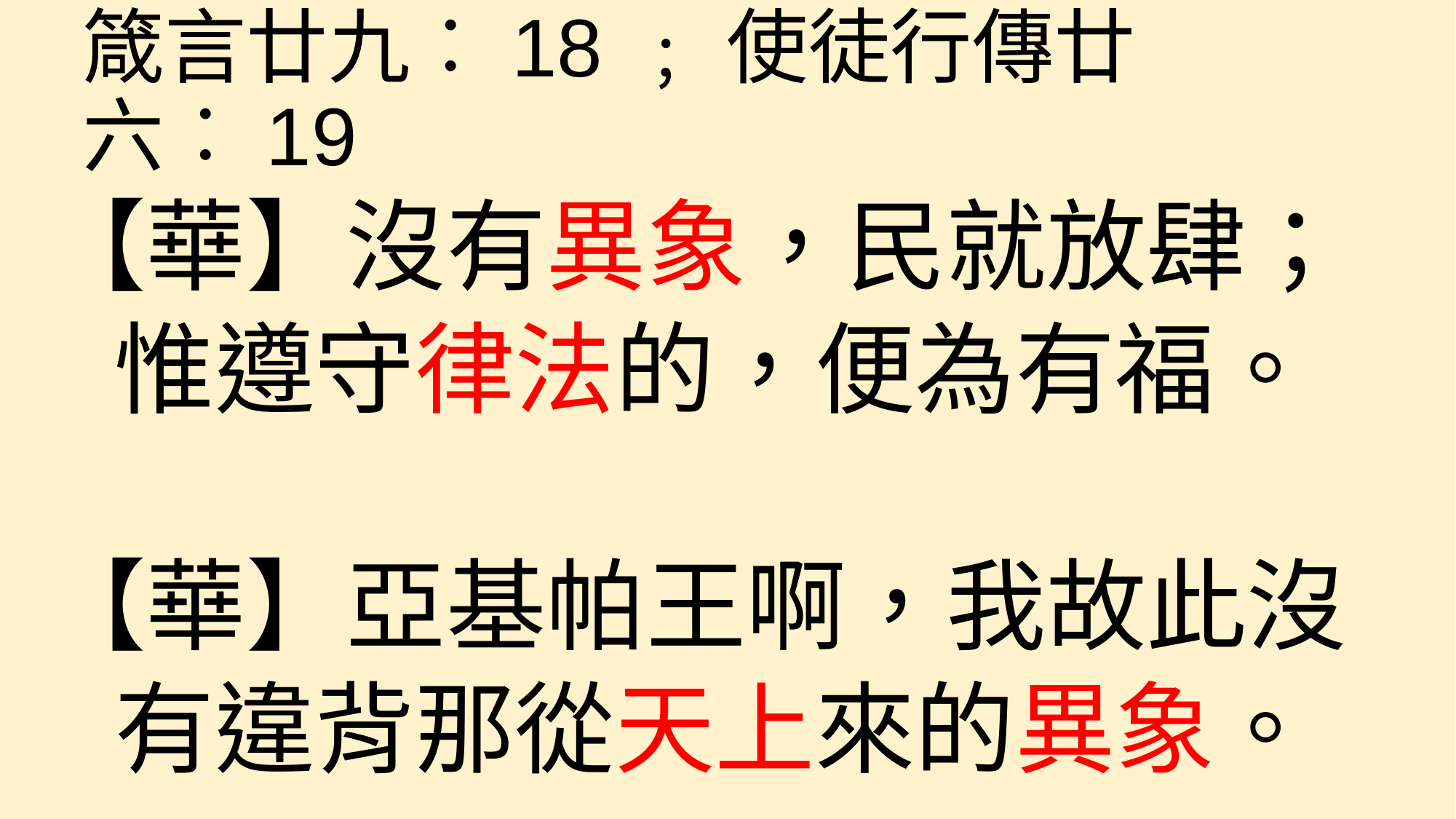

# 箴言廿九︰18 ﹔使徒行傳廿六︰19
【華】沒有異象，民就放肆；
  惟遵守律法的，便為有福。

【華】亞基帕王啊，我故此沒
  有違背那從天上來的異象。